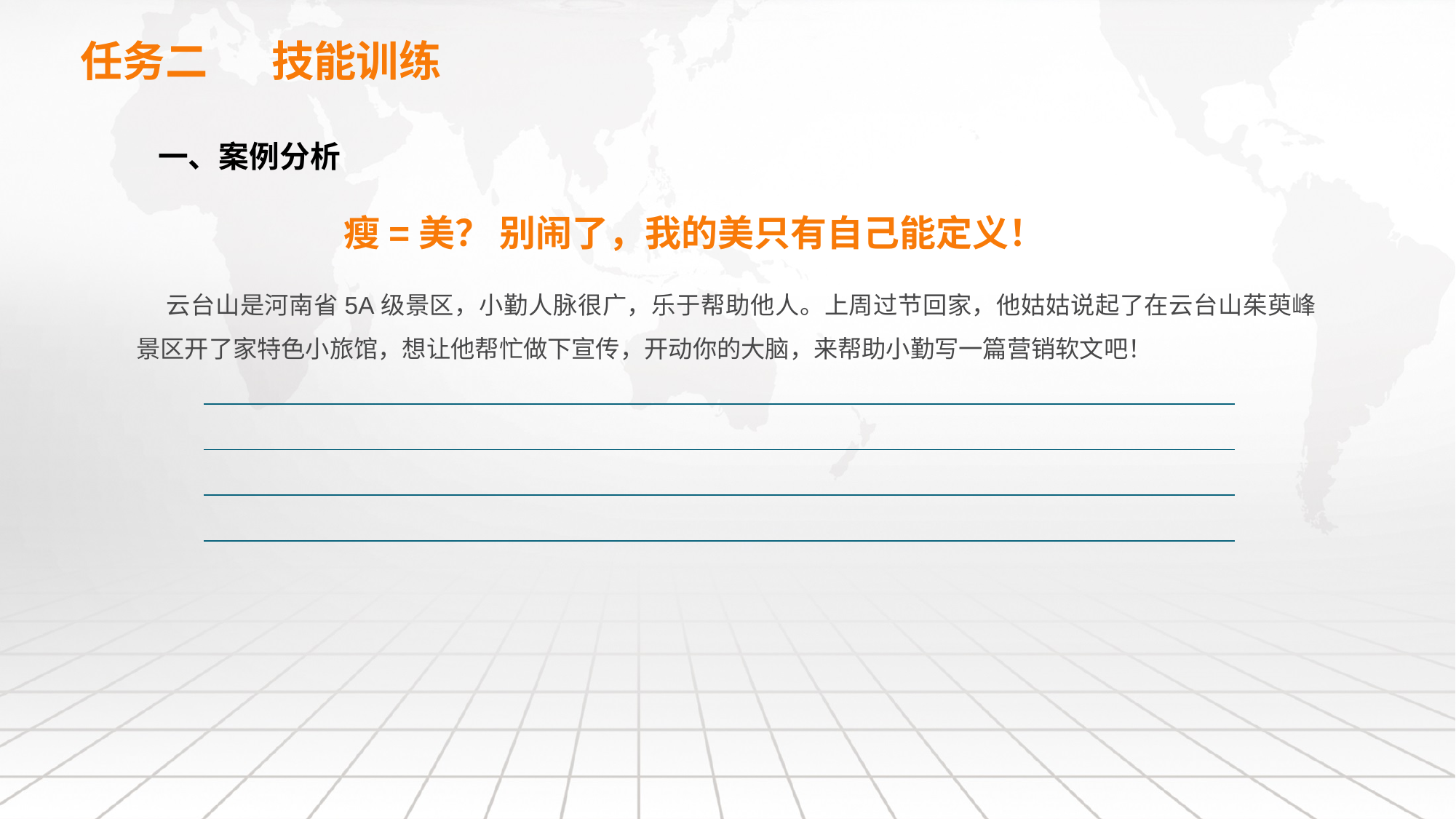

任务二
技能训练
一、案例分析
瘦=美？ 别闹了，我的美只有自己能定义！
    云台山是河南省5A级景区，小勤人脉很广，乐于帮助他人。上周过节回家，他姑姑说起了在云台山茱萸峰景区开了家特色小旅馆，想让他帮忙做下宣传，开动你的大脑，来帮助小勤写一篇营销软文吧！